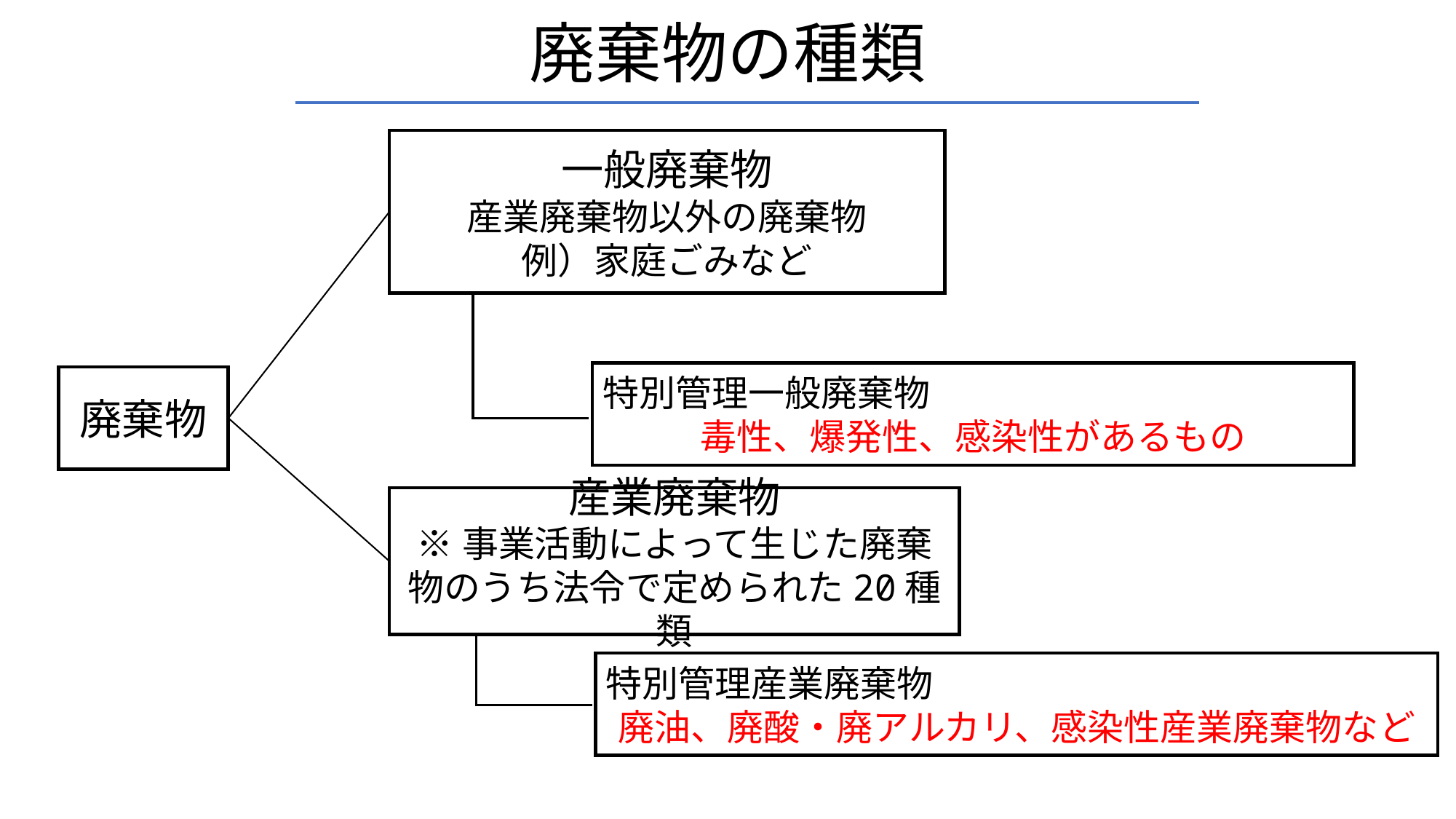

# 廃棄物の種類
一般廃棄物
産業廃棄物以外の廃棄物
例）家庭ごみなど
特別管理一般廃棄物
毒性、爆発性、感染性があるもの
廃棄物
産業廃棄物
※事業活動によって生じた廃棄物のうち法令で定められた20種類
特別管理産業廃棄物
廃油、廃酸・廃アルカリ、感染性産業廃棄物など